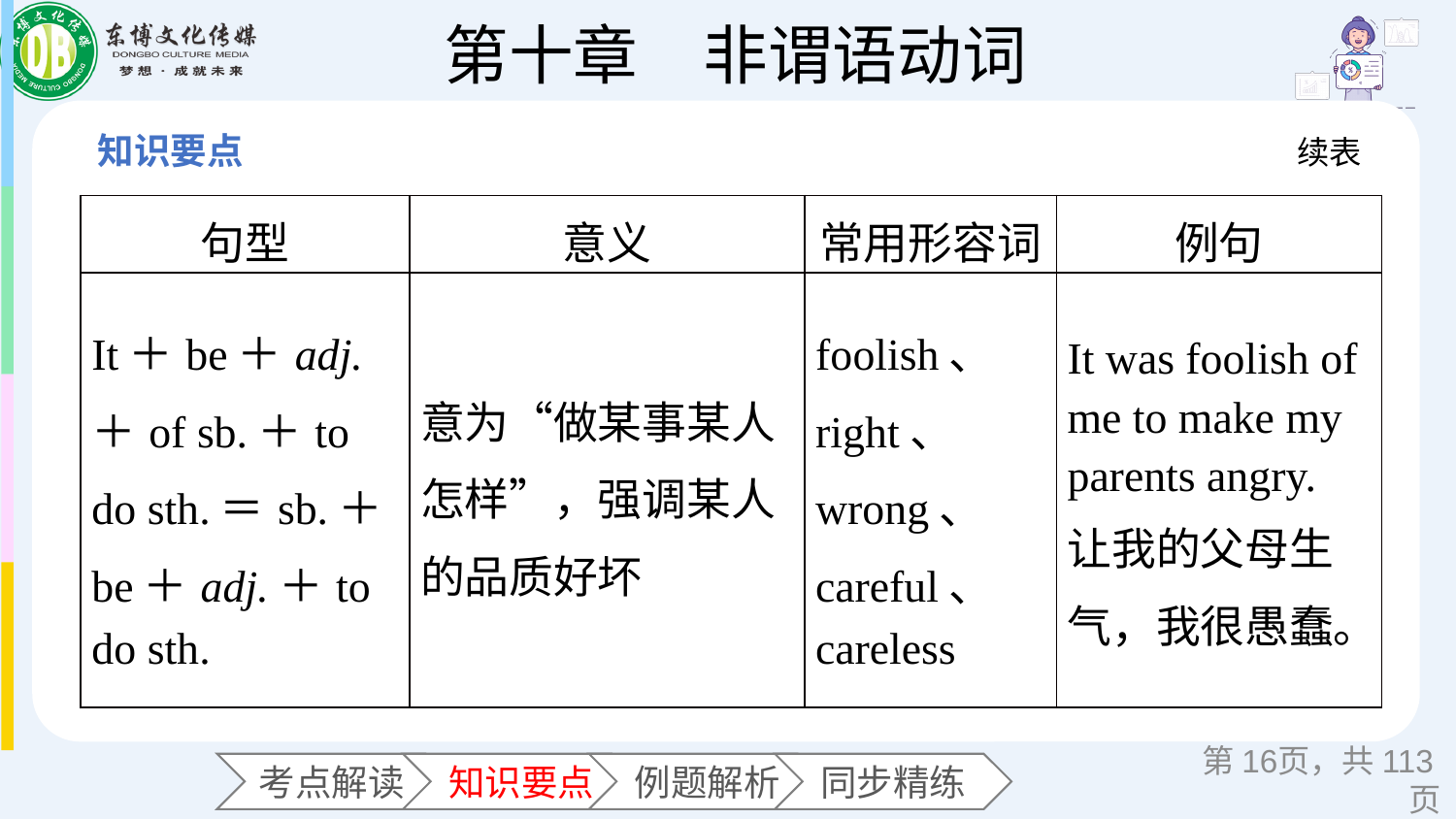

续表
| 句型 | 意义 | 常用形容词 | 例句 |
| --- | --- | --- | --- |
| It＋be＋adj.＋of sb.＋to do sth.＝sb.＋be＋adj.＋to do sth. | 意为“做某事某人怎样”，强调某人的品质好坏 | foolish、 right、 wrong、 careful、 careless | It was foolish of me to make my parents angry. 让我的父母生气，我很愚蠢。 |
第16页，共113页